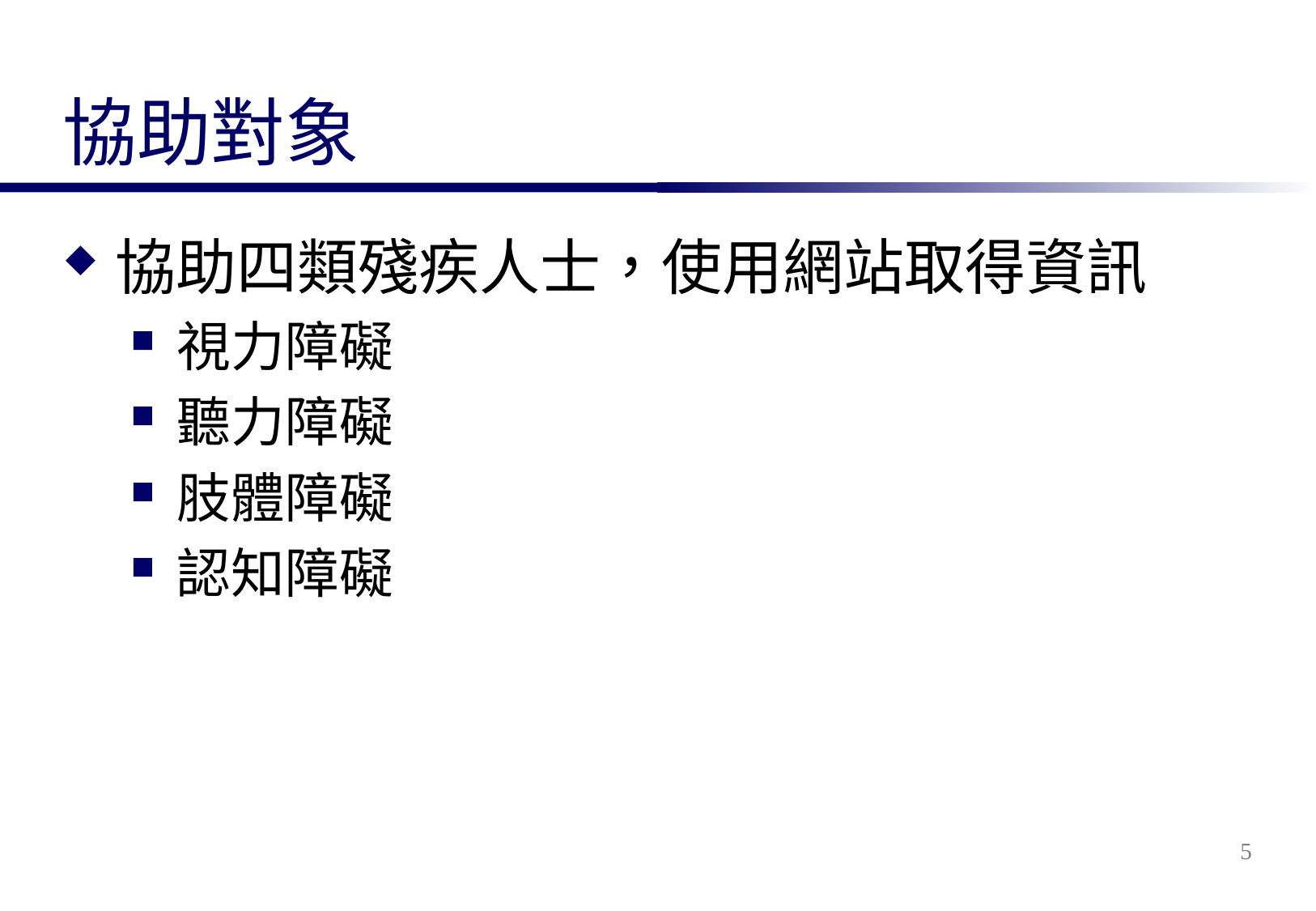

# 協助對象
協助四類殘疾人士，使用網站取得資訊
視力障礙
聽力障礙
肢體障礙
認知障礙
5